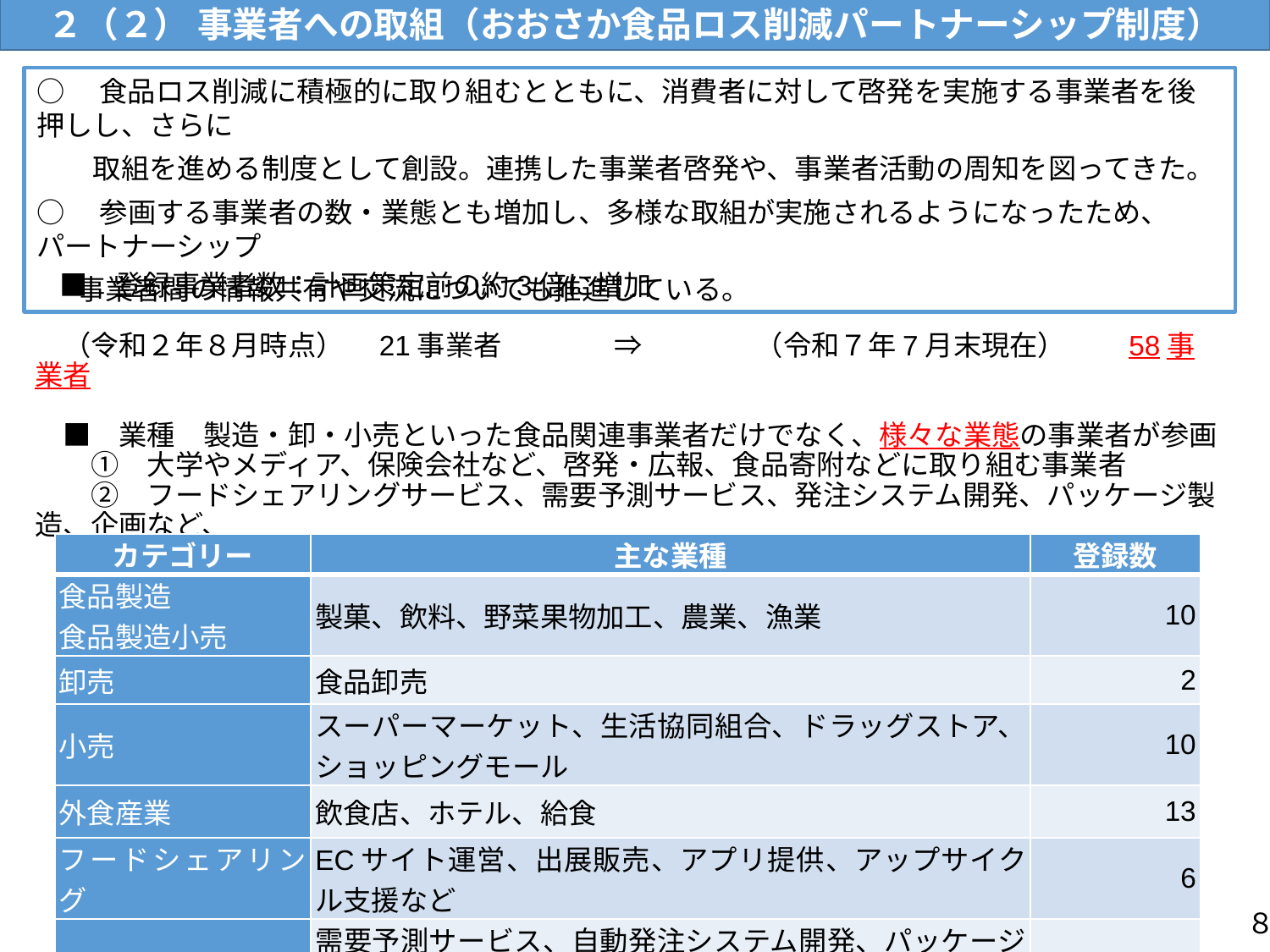

２（２） 事業者への取組（おおさか食品ロス削減パートナーシップ制度）

○　食品ロス削減に積極的に取り組むとともに、消費者に対して啓発を実施する事業者を後押しし、さらに
　　取組を進める制度として創設。連携した事業者啓発や、事業者活動の周知を図ってきた。
○　参画する事業者の数・業態とも増加し、多様な取組が実施されるようになったため、パートナーシップ
　  事業者間の情報共有や交流についても推進している。
　■　登録事業者数：計画策定前の約3倍に増加

　（令和２年８月時点）　21事業者　　　　⇒　　　　（令和７年7月末現在）　　58事業者

　■　業種　製造・卸・小売といった食品関連事業者だけでなく、様々な業態の事業者が参画
　　①　大学やメディア、保険会社など、啓発・広報、食品寄附などに取り組む事業者
　　②　フードシェアリングサービス、需要予測サービス、発注システム開発、パッケージ製造、企画など、
　　　　食品ロス削減の業務改善につながるサービスを提供する事業者
| カテゴリー | 主な業種 | 登録数 |
| --- | --- | --- |
| 食品製造 食品製造小売 | 製菓、飲料、野菜果物加工、農業、漁業 | 10 |
| 卸売 | 食品卸売 | 2 |
| 小売 | スーパーマーケット、生活協同組合、ドラッグストア、ショッピングモール | 10 |
| 外食産業 | 飲食店、ホテル、給食 | 13 |
| フードシェアリング | ECサイト運営、出展販売、アプリ提供、アップサイクル支援など | 6 |
| その他 | 需要予測サービス、自動発注システム開発、パッケージ製造 販売、メディア、教育・啓発、保険、組合、企画・広報　など | 17 |
12
８